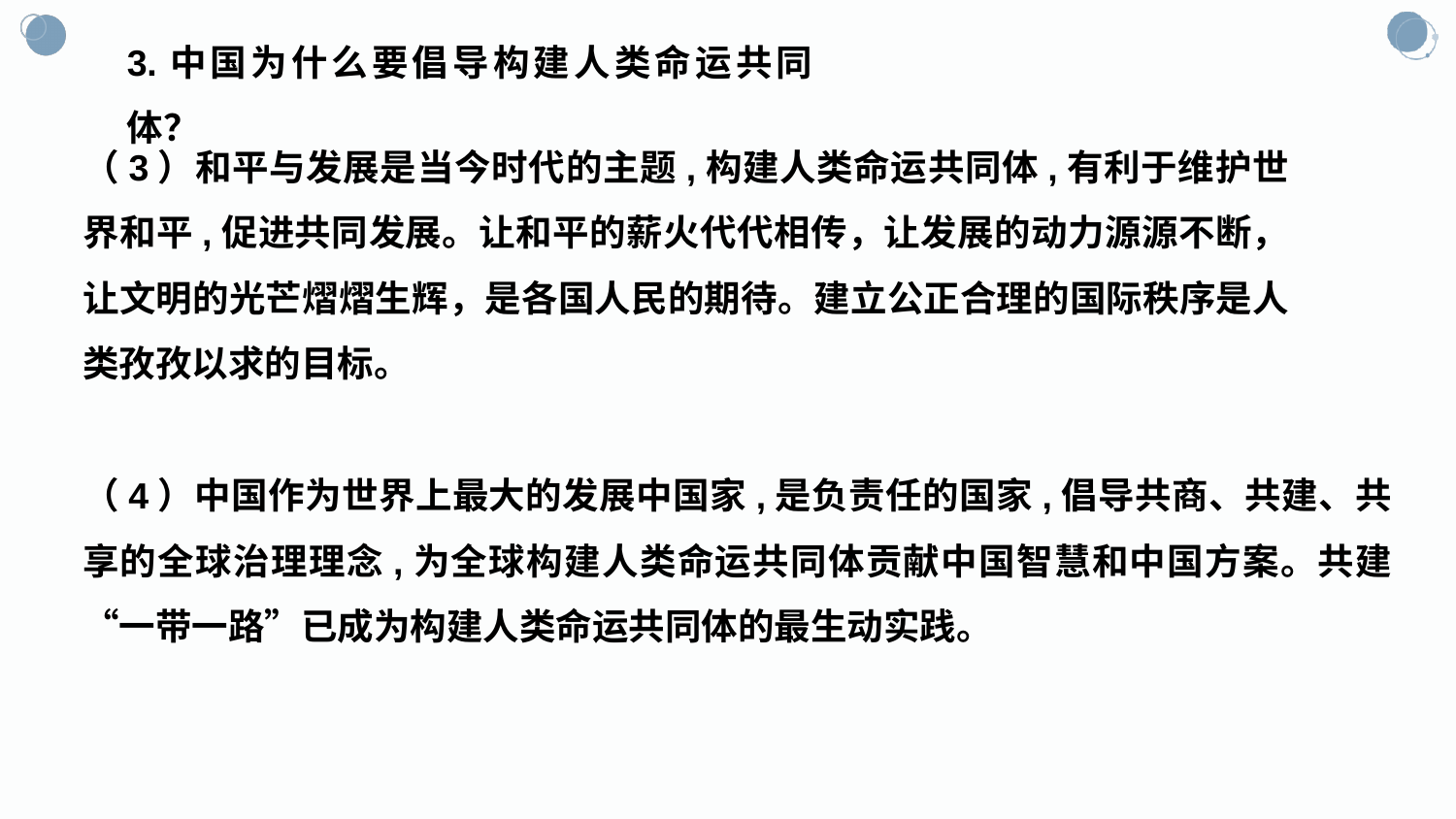

3.中国为什么要倡导构建人类命运共同体？
（3）和平与发展是当今时代的主题,构建人类命运共同体,有利于维护世界和平,促进共同发展。让和平的薪火代代相传，让发展的动力源源不断，让文明的光芒熠熠生辉，是各国人民的期待。建立公正合理的国际秩序是人类孜孜以求的目标。
（4）中国作为世界上最大的发展中国家,是负责任的国家,倡导共商、共建、共享的全球治理理念,为全球构建人类命运共同体贡献中国智慧和中国方案。共建“一带一路”已成为构建人类命运共同体的最生动实践。